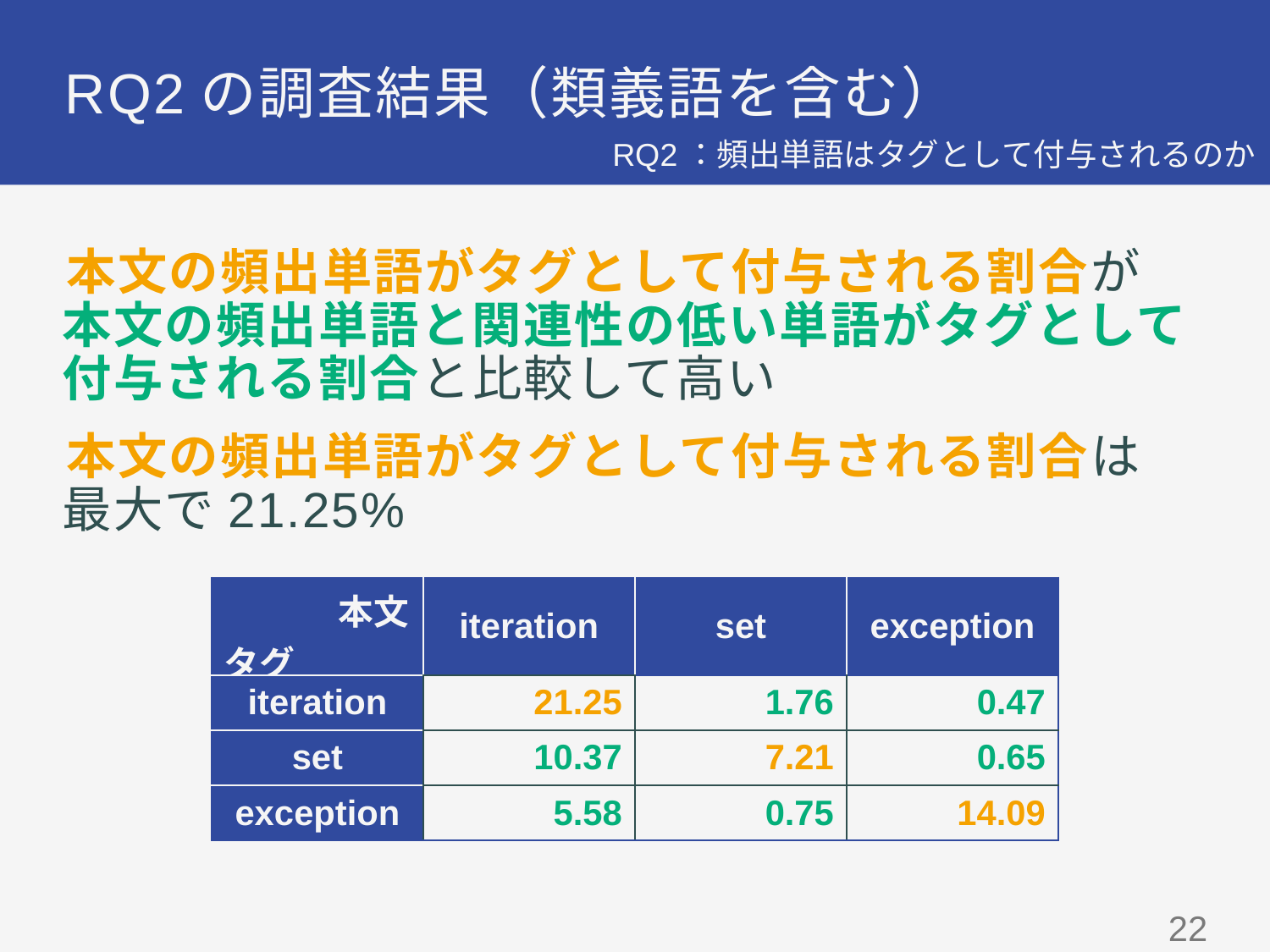

# RQ2の調査結果（類義語を含む）
RQ2：頻出単語はタグとして付与されるのか
本文の頻出単語がタグとして付与される割合が
本文の頻出単語と関連性の低い単語がタグとして
付与される割合と比較して高い
本文の頻出単語がタグとして付与される割合は
最大で21.25%

| 本文 タグ | iteration | set | exception |
| --- | --- | --- | --- |
| iteration | 21.25 | 1.76 | 0.47 |
| set | 10.37 | 7.21 | 0.65 |
| exception | 5.58 | 0.75 | 14.09 |
22